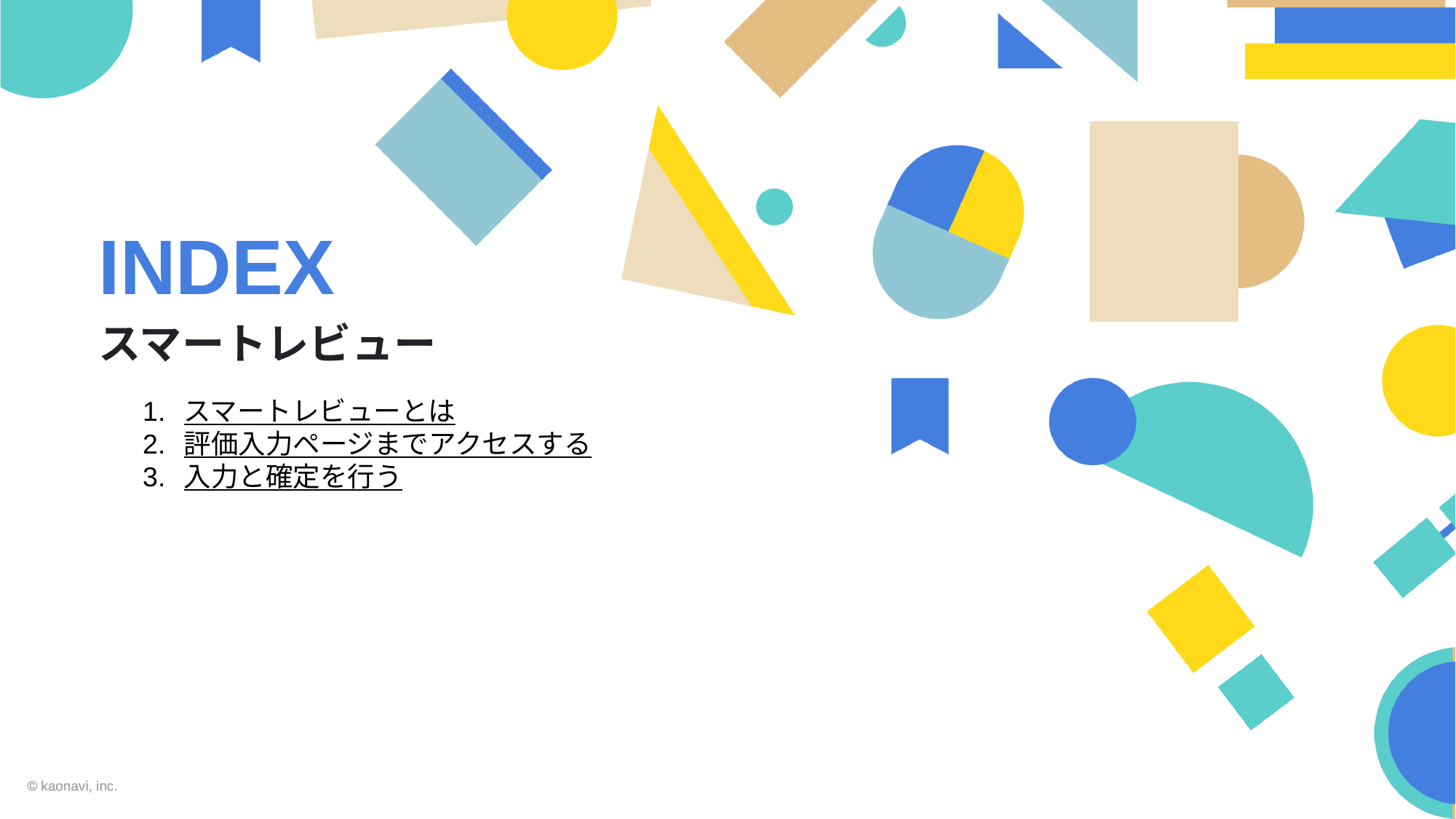

INDEX
スマートレビュー
スマートレビューとは
評価入力ページまでアクセスする
入力と確定を行う
© kaonavi, inc.